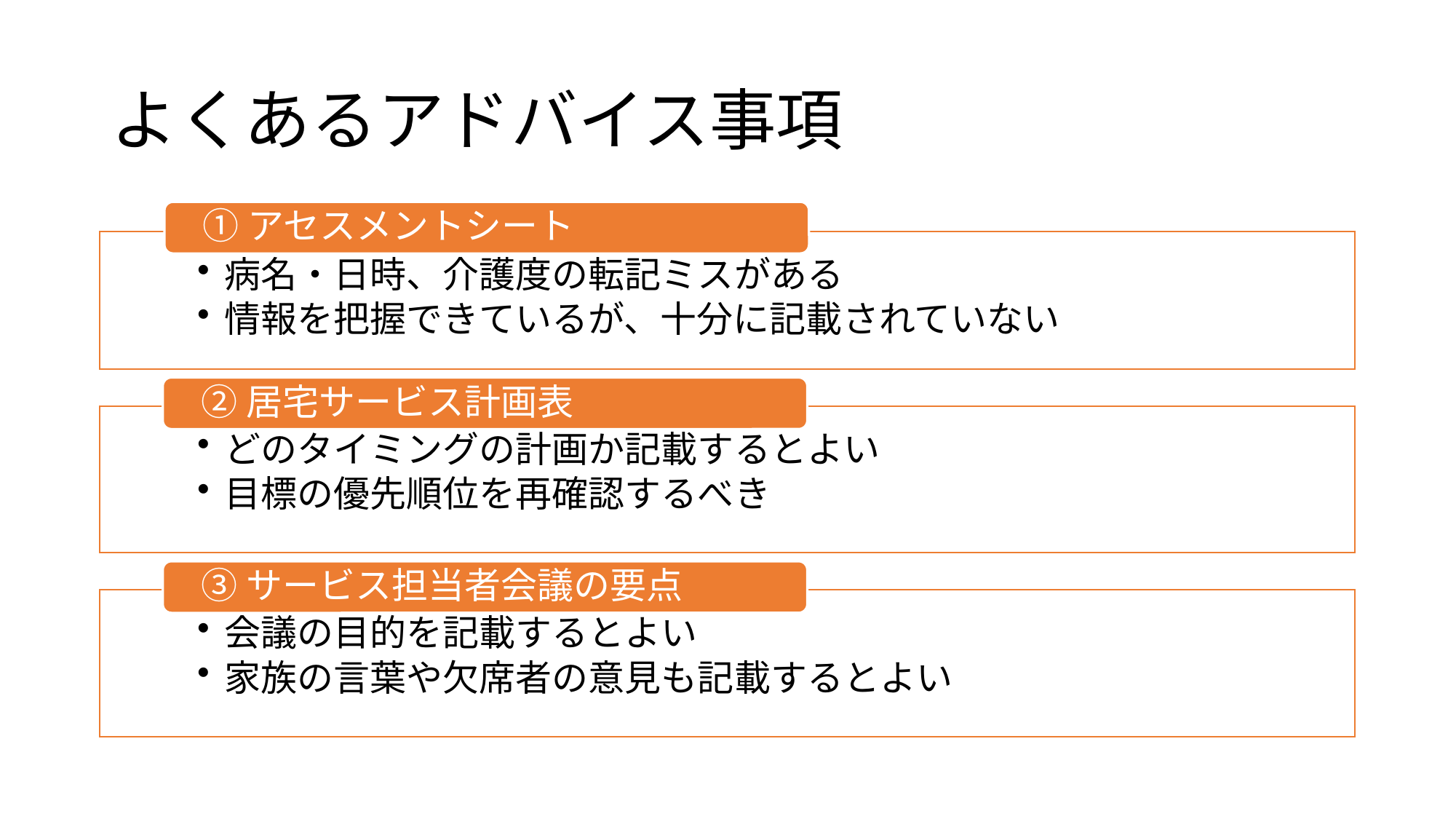

# よくあるアドバイス事項
病名・日時、介護度の転記ミスがある
情報を把握できているが、十分に記載されていない
①アセスメントシート
どのタイミングの計画か記載するとよい
目標の優先順位を再確認するべき
②居宅サービス計画表
会議の目的を記載するとよい
家族の言葉や欠席者の意見も記載するとよい
③サービス担当者会議の要点